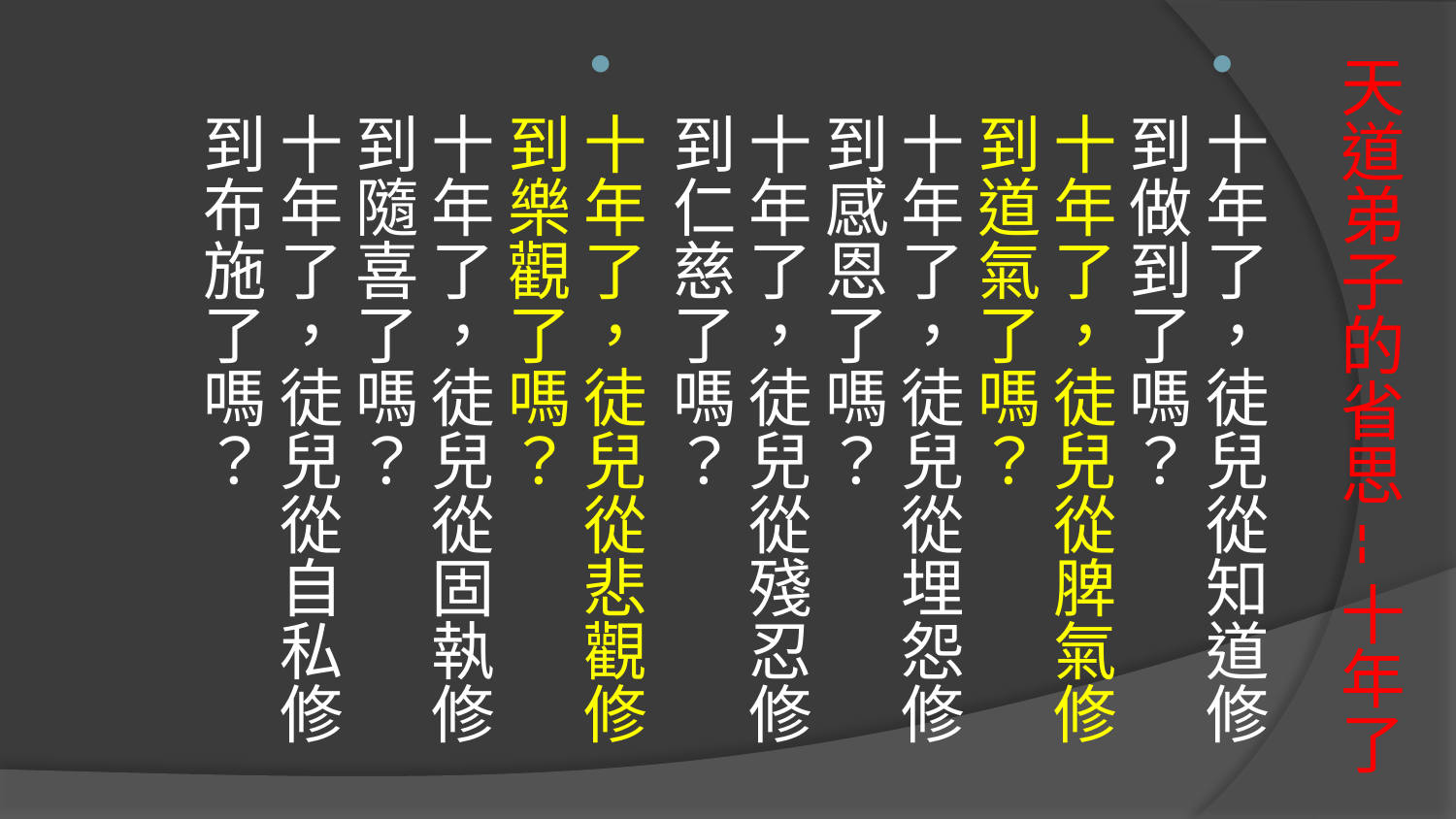

十年了，徒兒從知道修到做到了嗎？
十年了，徒兒從脾氣修到道氣了嗎？
十年了，徒兒從埋怨修到感恩了嗎？
十年了，徒兒從殘忍修到仁慈了嗎？
十年了，徒兒從悲觀修到樂觀了嗎？
十年了，徒兒從固執修到隨喜了嗎？
十年了，徒兒從自私修到布施了嗎？

# 天道弟子的省思--十年了